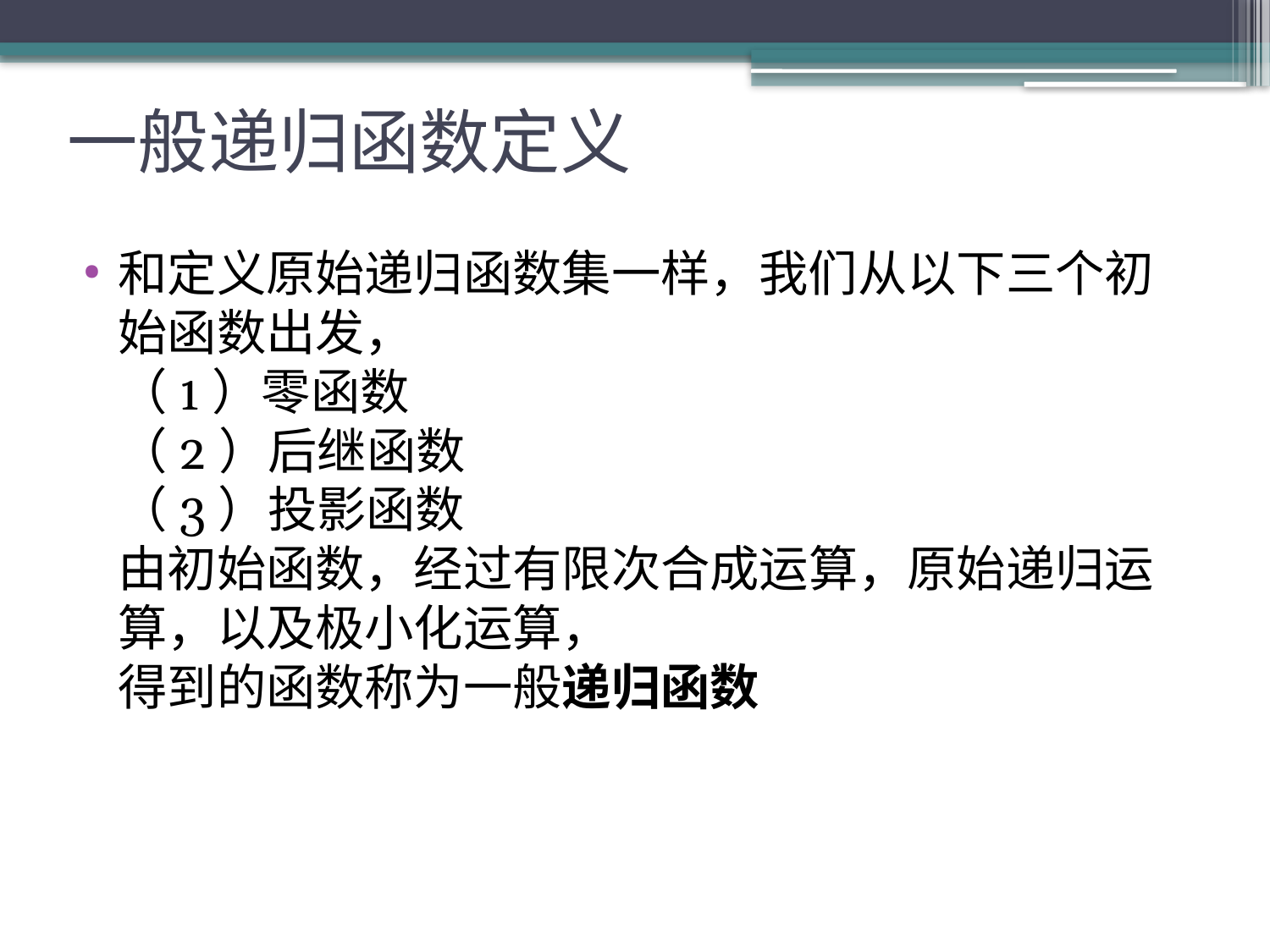

# 一般递归函数定义
和定义原始递归函数集一样，我们从以下三个初始函数出发，
（1）零函数
（2）后继函数
（3）投影函数
由初始函数，经过有限次合成运算，原始递归运算，以及极小化运算，
得到的函数称为一般递归函数